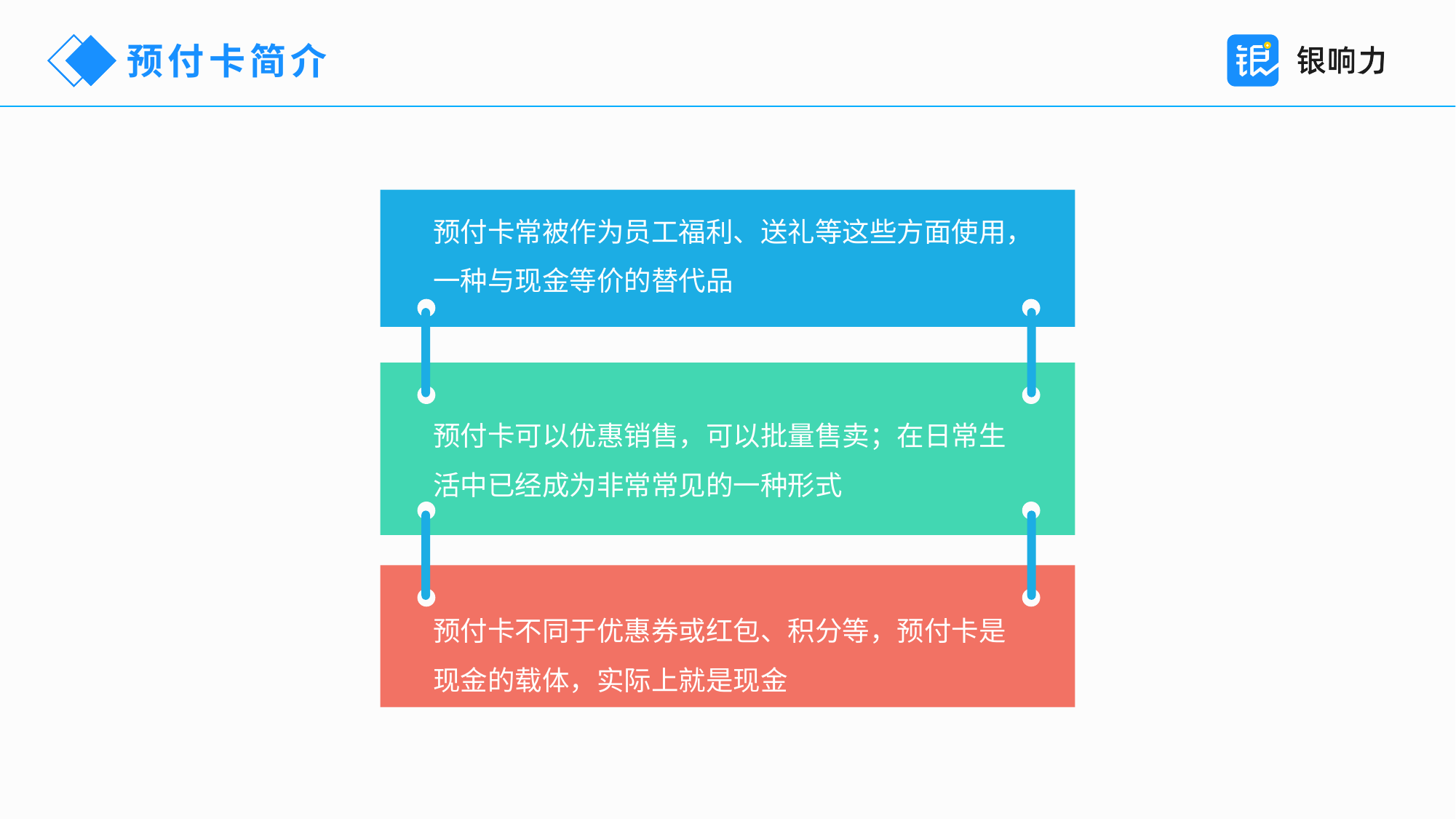

预付卡简介

预付卡常被作为员工福利、送礼等这些方面使用，一种与现金等价的替代品

预付卡可以优惠销售，可以批量售卖；在日常生活中已经成为非常常见的一种形式
预付卡不同于优惠券或红包、积分等，预付卡是现金的载体，实际上就是现金